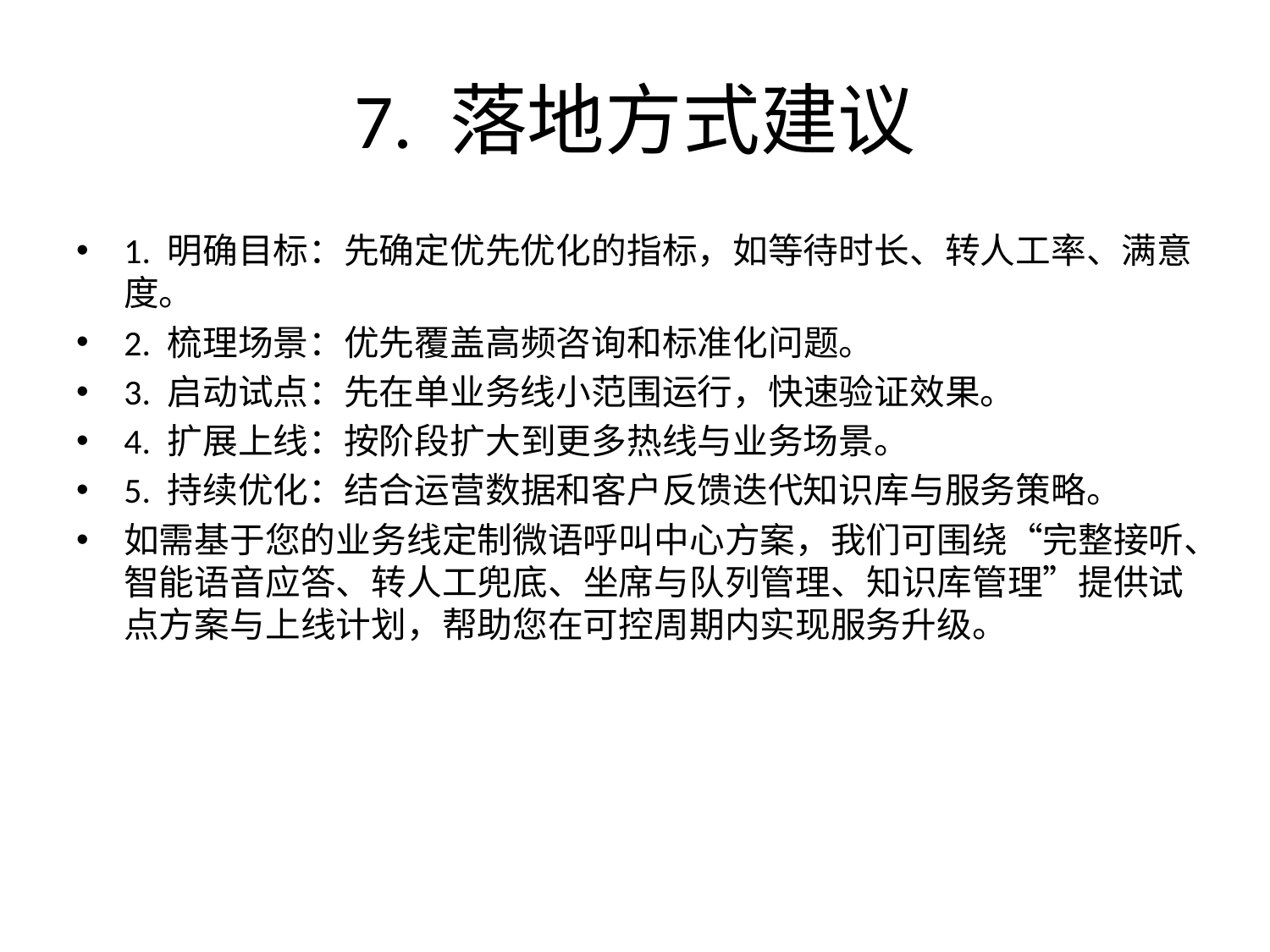

# 7. 落地方式建议
1. 明确目标：先确定优先优化的指标，如等待时长、转人工率、满意度。
2. 梳理场景：优先覆盖高频咨询和标准化问题。
3. 启动试点：先在单业务线小范围运行，快速验证效果。
4. 扩展上线：按阶段扩大到更多热线与业务场景。
5. 持续优化：结合运营数据和客户反馈迭代知识库与服务策略。
如需基于您的业务线定制微语呼叫中心方案，我们可围绕“完整接听、智能语音应答、转人工兜底、坐席与队列管理、知识库管理”提供试点方案与上线计划，帮助您在可控周期内实现服务升级。